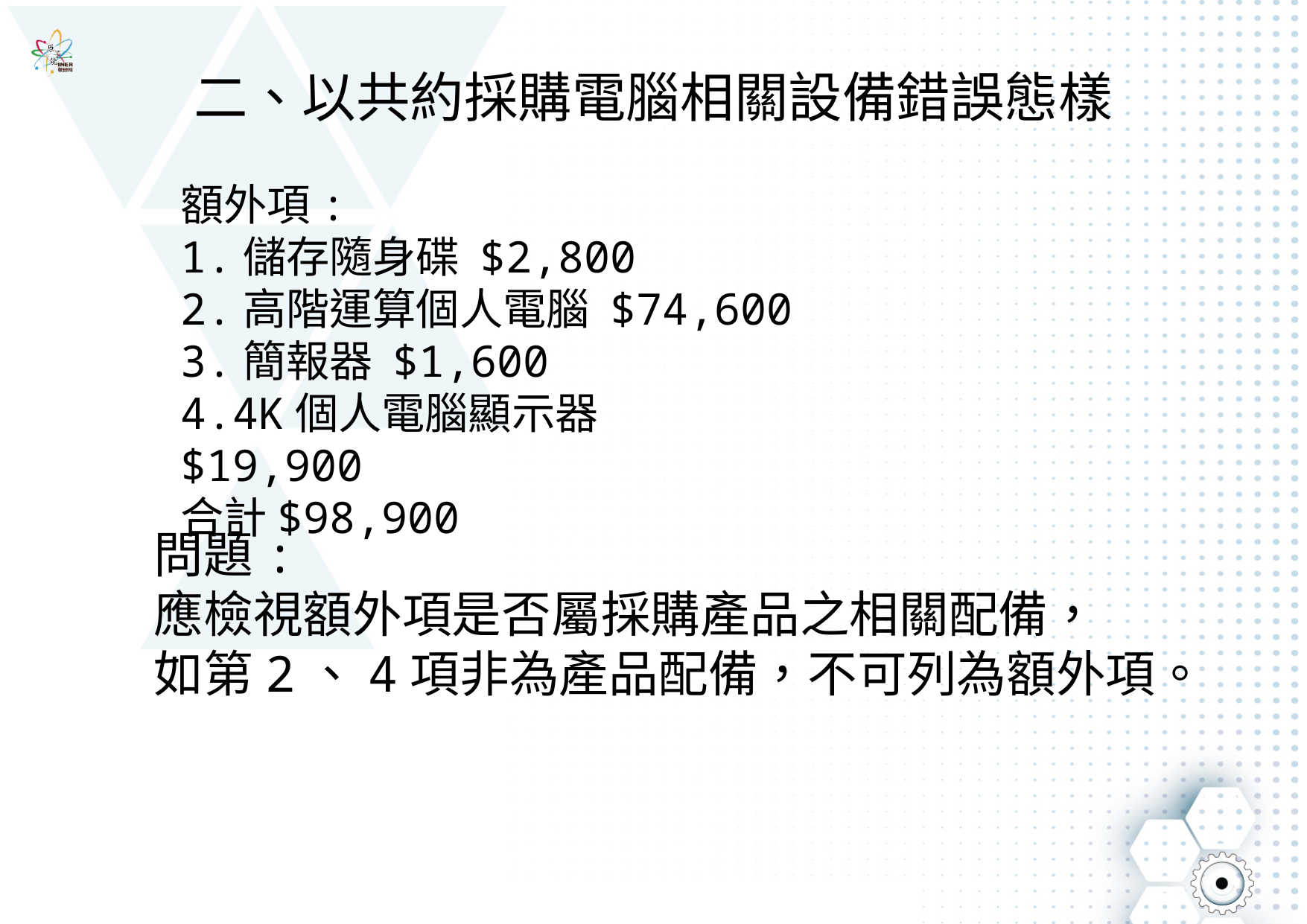

# 二、以共約採購電腦相關設備錯誤態樣
額外項:
1.儲存隨身碟 $2,800
2.高階運算個人電腦 $74,600
3.簡報器 $1,600
4.4K個人電腦顯示器 $19,900
合計$98,900
問題:
應檢視額外項是否屬採購產品之相關配備，
如第2、4項非為產品配備，不可列為額外項。